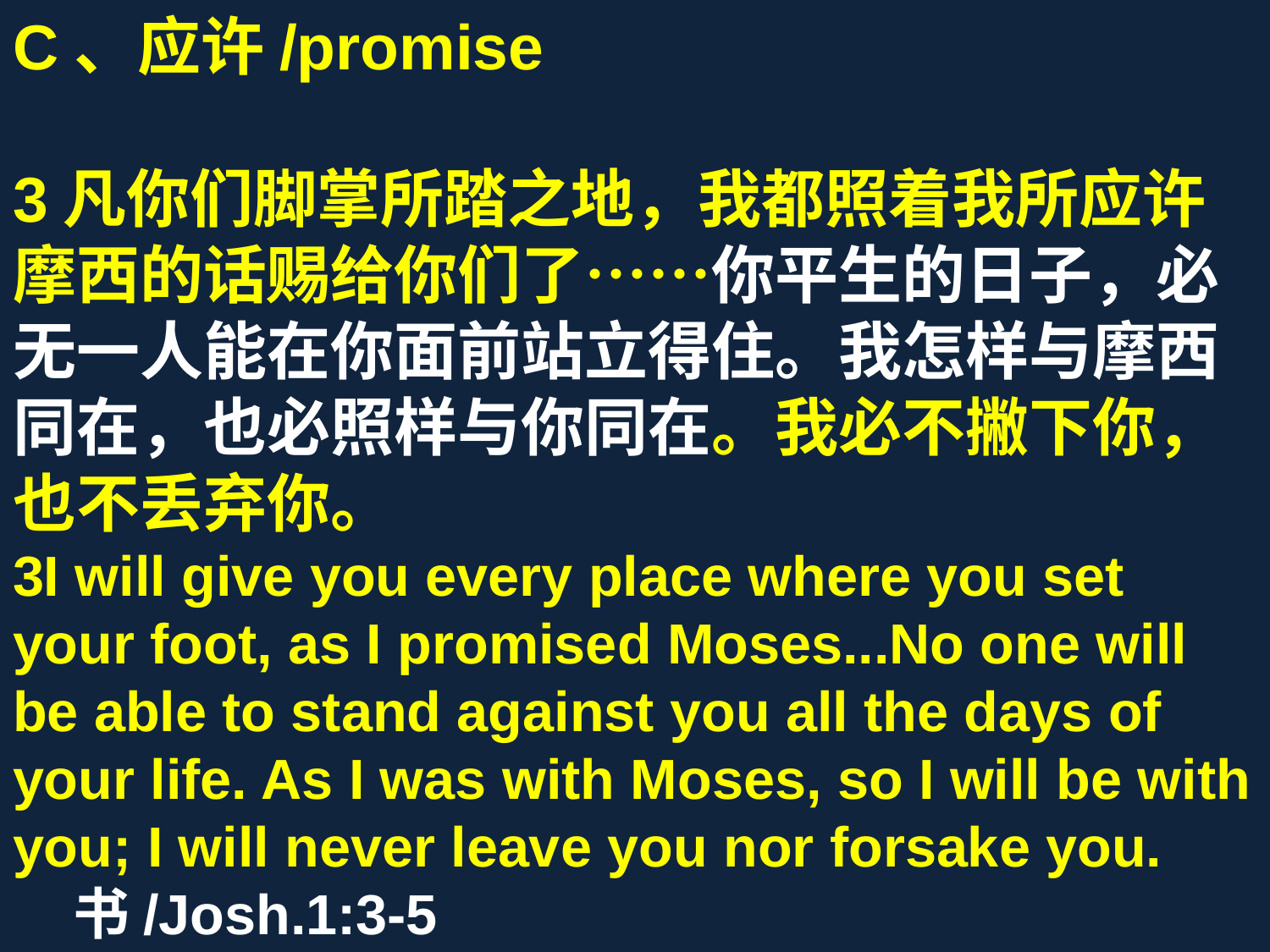

# C、应许/promise 3凡你们脚掌所踏之地，我都照着我所应许摩西的话赐给你们了……你平生的日子，必无一人能在你面前站立得住。我怎样与摩西同在，也必照样与你同在。我必不撇下你，也不丢弃你。 3I will give you every place where you set your foot, as I promised Moses...No one will be able to stand against you all the days of your life. As I was with Moses, so I will be with you; I will never leave you nor forsake you.         书/Josh.1:3-5